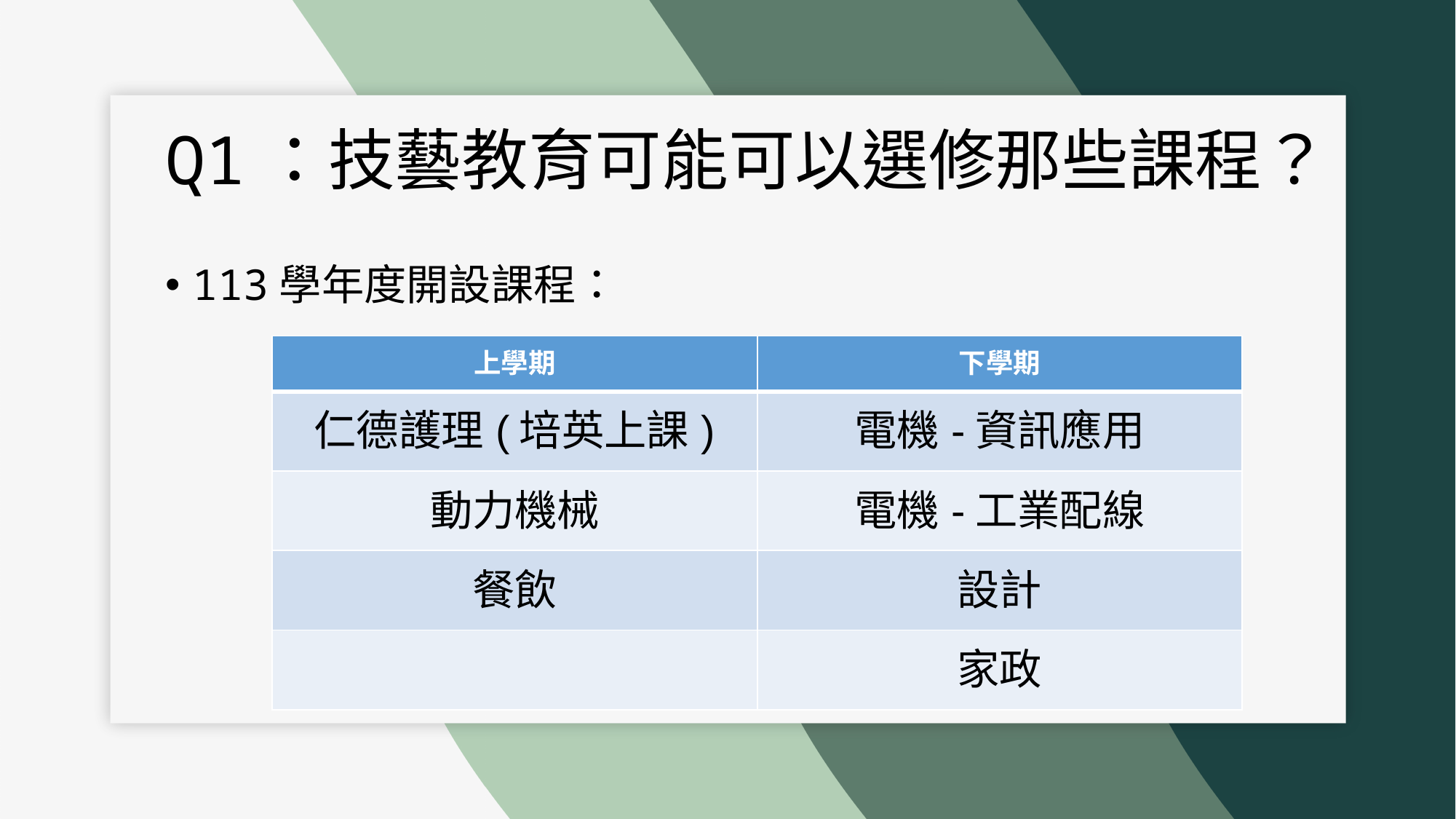

# Q1：技藝教育可能可以選修那些課程？
113學年度開設課程：

| 上學期 | 下學期 |
| --- | --- |
| 仁德護理(培英上課) | 電機-資訊應用 |
| 動力機械 | 電機-工業配線 |
| 餐飲 | 設計 |
|  | 家政 |